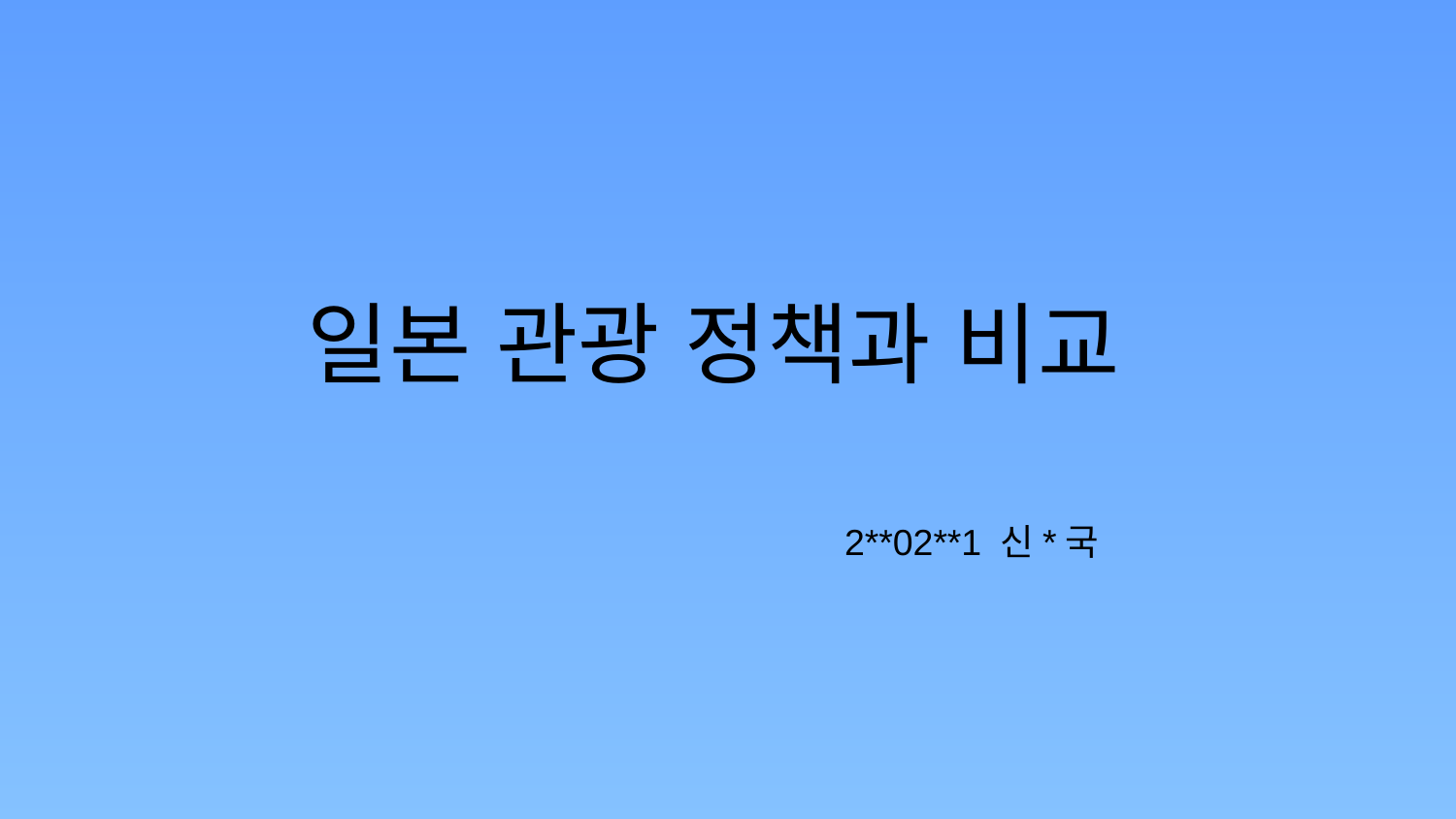

# 일본 관광 정책과 비교
2**02**1 신*국